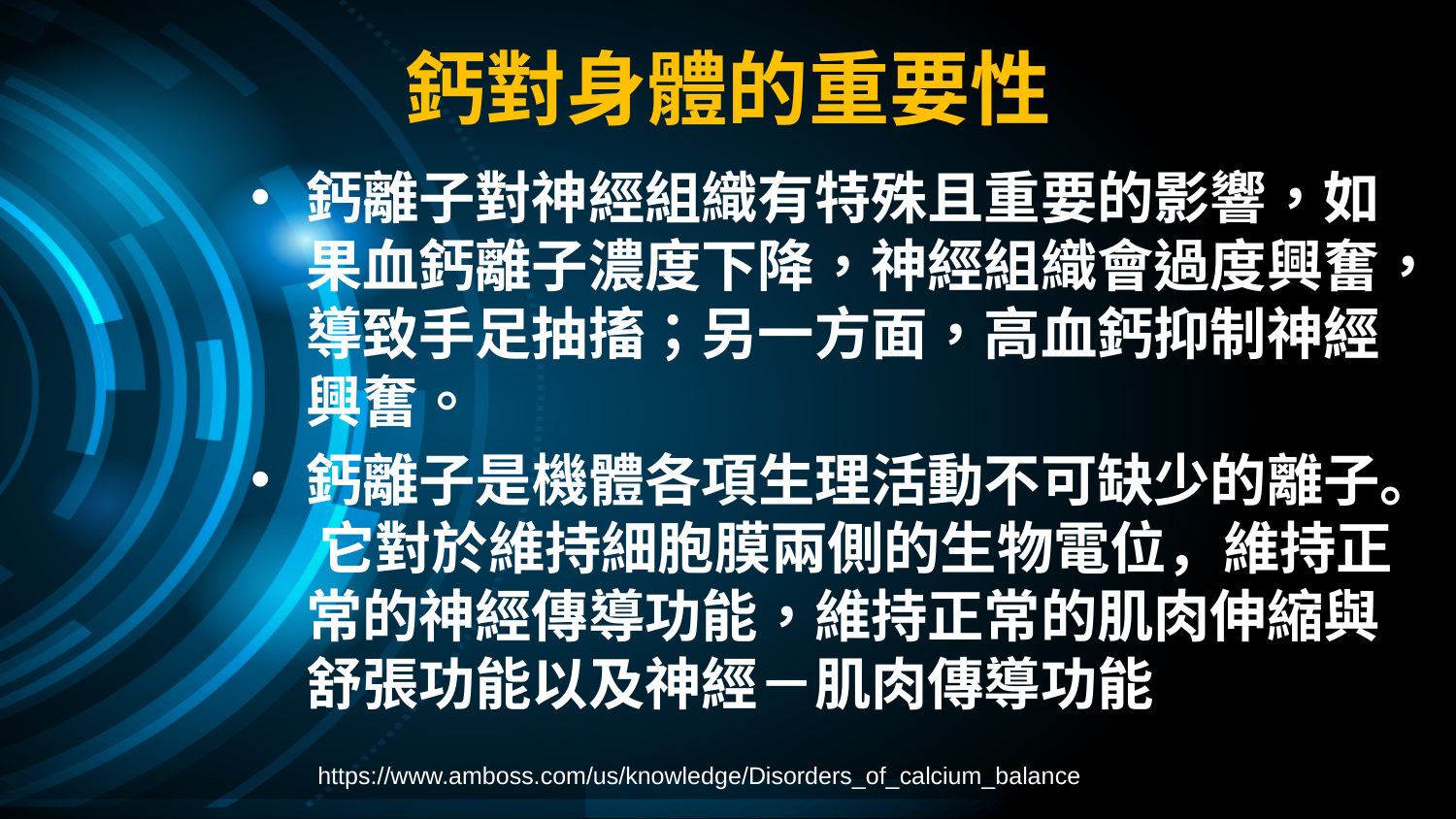

# 鈣對身體的重要性
鈣離子對神經組織有特殊且重要的影響，如果血鈣離子濃度下降，神經組織會過度興奮，導致手足抽搐；另一方面，高血鈣抑制神經興奮。
鈣離子是機體各項生理活動不可缺少的離子。 它對於維持細胞膜兩側的生物電位，維持正常的神經傳導功能，維持正常的肌肉伸縮與舒張功能以及神經－肌肉傳導功能
https://www.amboss.com/us/knowledge/Disorders_of_calcium_balance